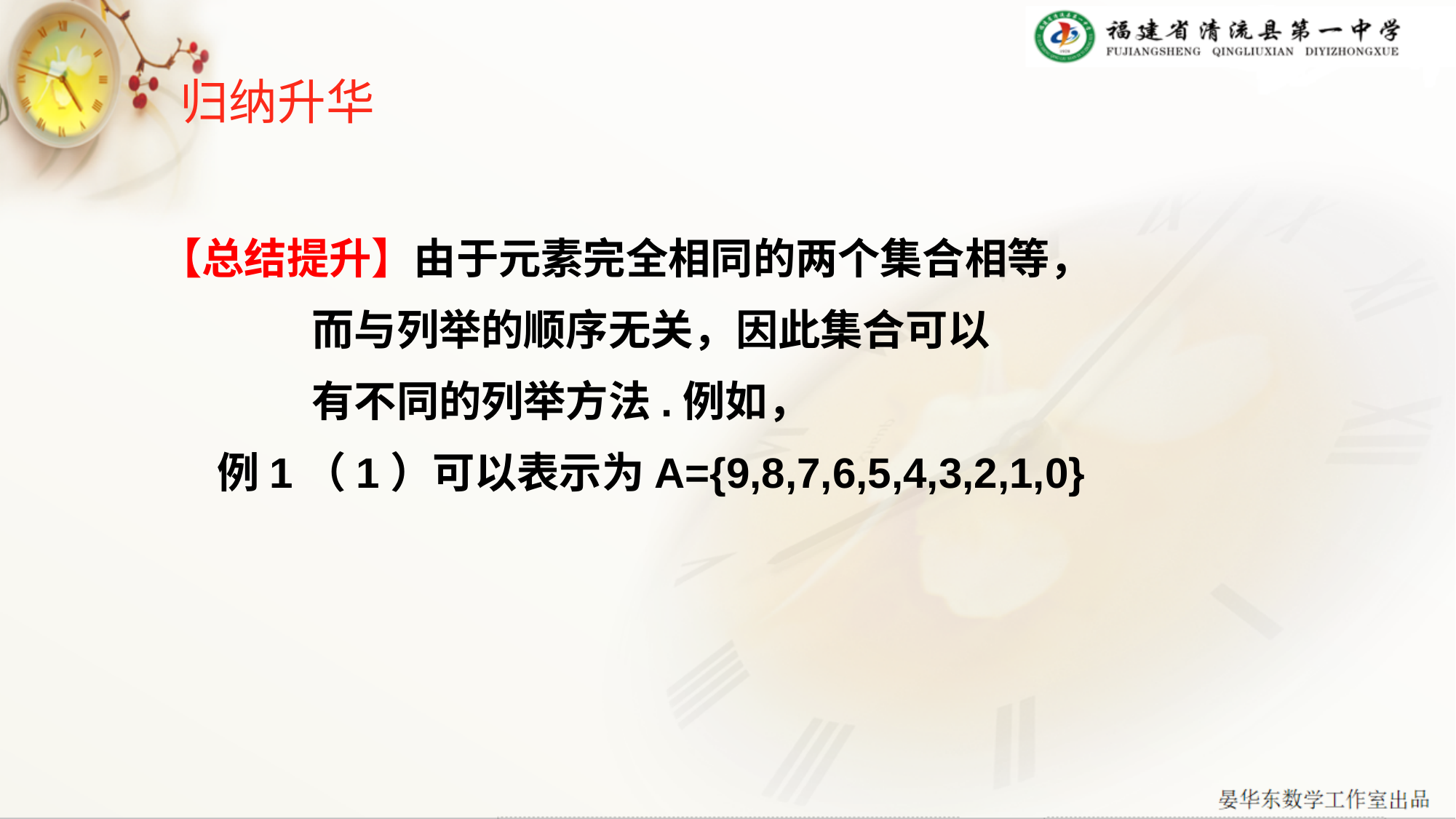

归纳升华
【总结提升】由于元素完全相同的两个集合相等，
            而与列举的顺序无关，因此集合可以
            有不同的列举方法.例如，
    例1（1）可以表示为A={9,8,7,6,5,4,3,2,1,0}